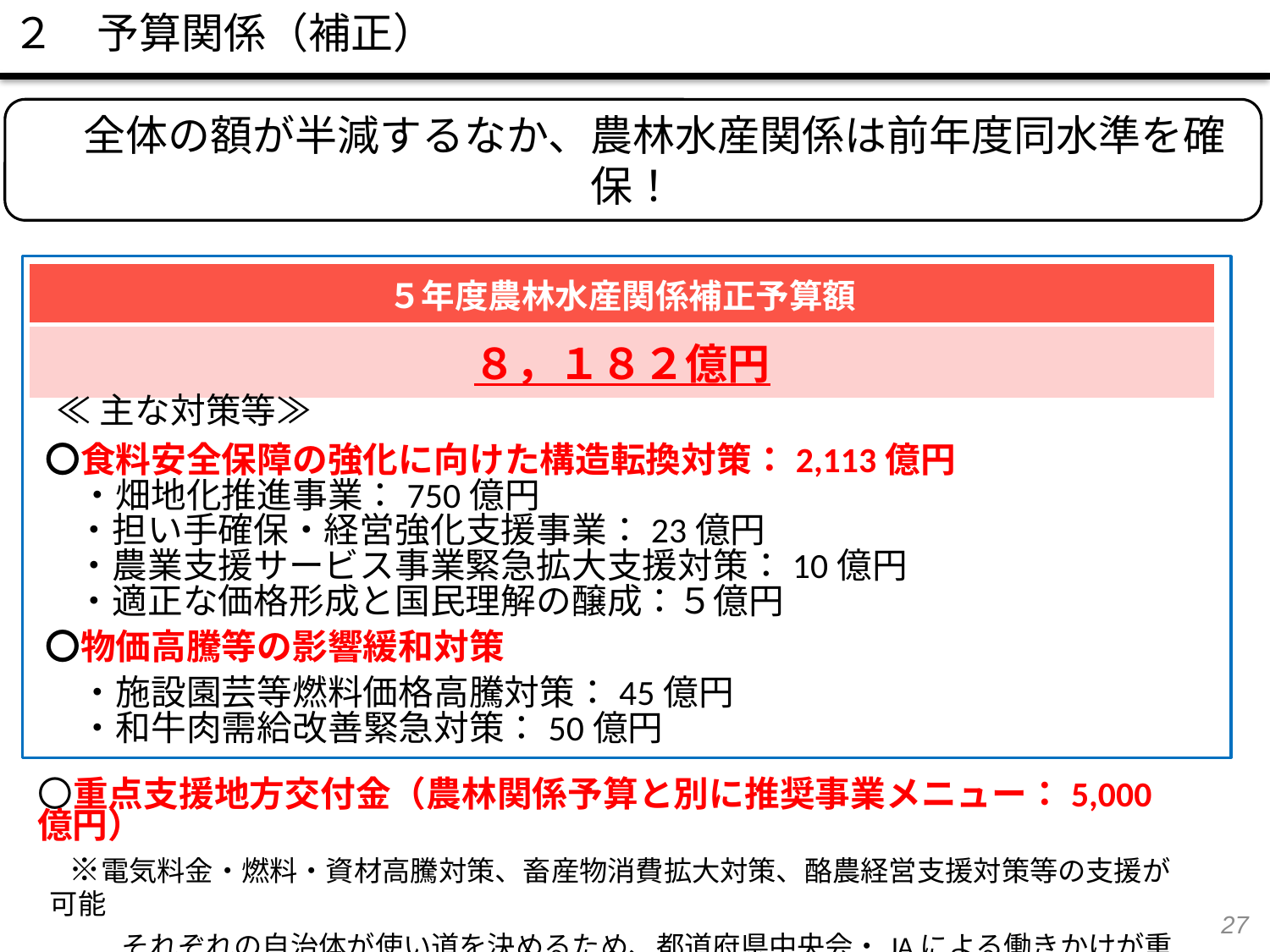

２　予算関係（補正）
　全体の額が半減するなか、農林水産関係は前年度同水準を確保！

| ５年度農林水産関係補正予算額 |
| --- |
| ８，１８２億円 |
 ≪主な対策等≫
〇食料安全保障の強化に向けた構造転換対策：2,113億円
　・畑地化推進事業：750億円
   ・担い手確保・経営強化支援事業：23億円
   ・農業支援サービス事業緊急拡大支援対策：10億円
   ・適正な価格形成と国民理解の醸成：５億円
〇物価高騰等の影響緩和対策
　・施設園芸等燃料価格高騰対策：45億円
　・和牛肉需給改善緊急対策：50億円
〇重点支援地方交付金（農林関係予算と別に推奨事業メニュー：5,000億円）
　※電気料金・燃料・資材高騰対策、畜産物消費拡大対策、酪農経営支援対策等の支援が可能
　　　それぞれの自治体が使い道を決めるため、都道府県中央会・JAによる働きかけが重要
27